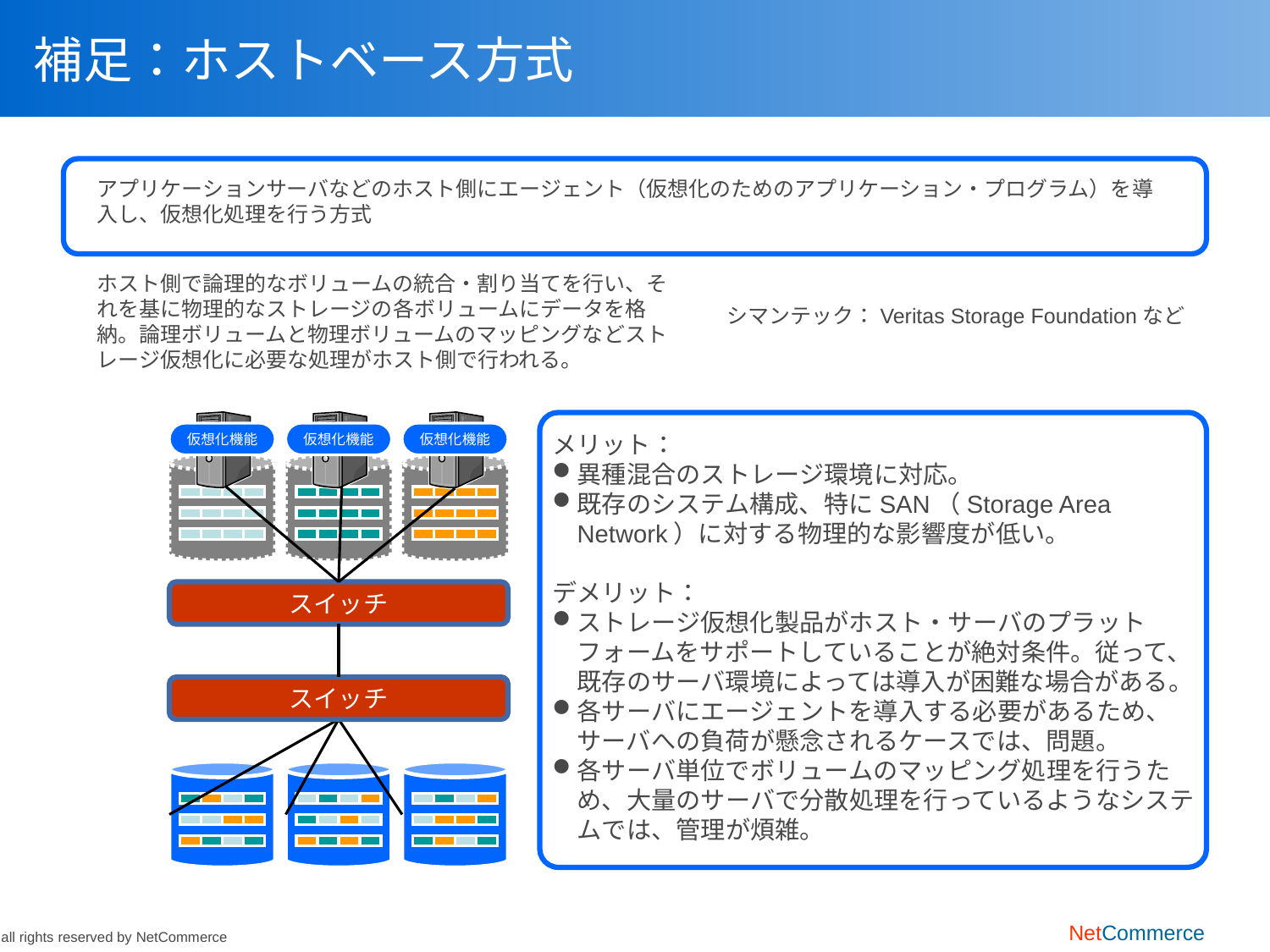

# 補足：ホストベース方式

アプリケーションサーバなどのホスト側にエージェント（仮想化のためのアプリケーション・プログラム）を導入し、仮想化処理を行う方式
ホスト側で論理的なボリュームの統合・割り当てを行い、それを基に物理的なストレージの各ボリュームにデータを格納。論理ボリュームと物理ボリュームのマッピングなどストレージ仮想化に必要な処理がホスト側で行われる。
シマンテック：Veritas Storage Foundationなど

仮想化機能
仮想化機能
仮想化機能
メリット：
異種混合のストレージ環境に対応。
既存のシステム構成、特にSAN（Storage Area Network）に対する物理的な影響度が低い。

デメリット：
ストレージ仮想化製品がホスト・サーバのプラットフォームをサポートしていることが絶対条件。従って、既存のサーバ環境によっては導入が困難な場合がある。
各サーバにエージェントを導入する必要があるため、サーバへの負荷が懸念されるケースでは、問題。
各サーバ単位でボリュームのマッピング処理を行うため、大量のサーバで分散処理を行っているようなシステムでは、管理が煩雑。

スイッチ
スイッチ